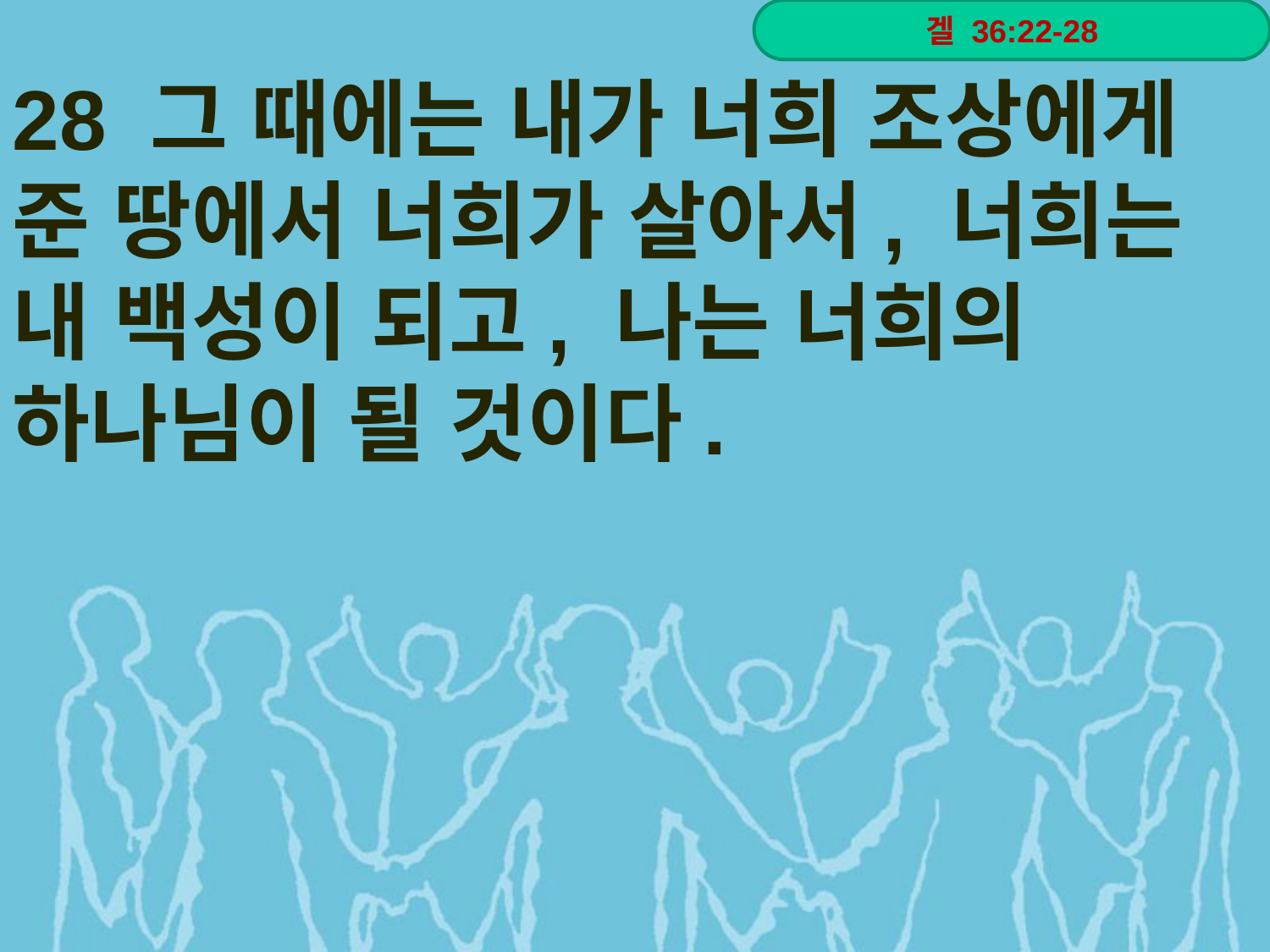

28 그 때에는 내가 너희 조상에게 준 땅에서 너희가 살아서, 너희는 내 백성이 되고, 나는 너희의 하나님이 될 것이다.
겔 36:22-28